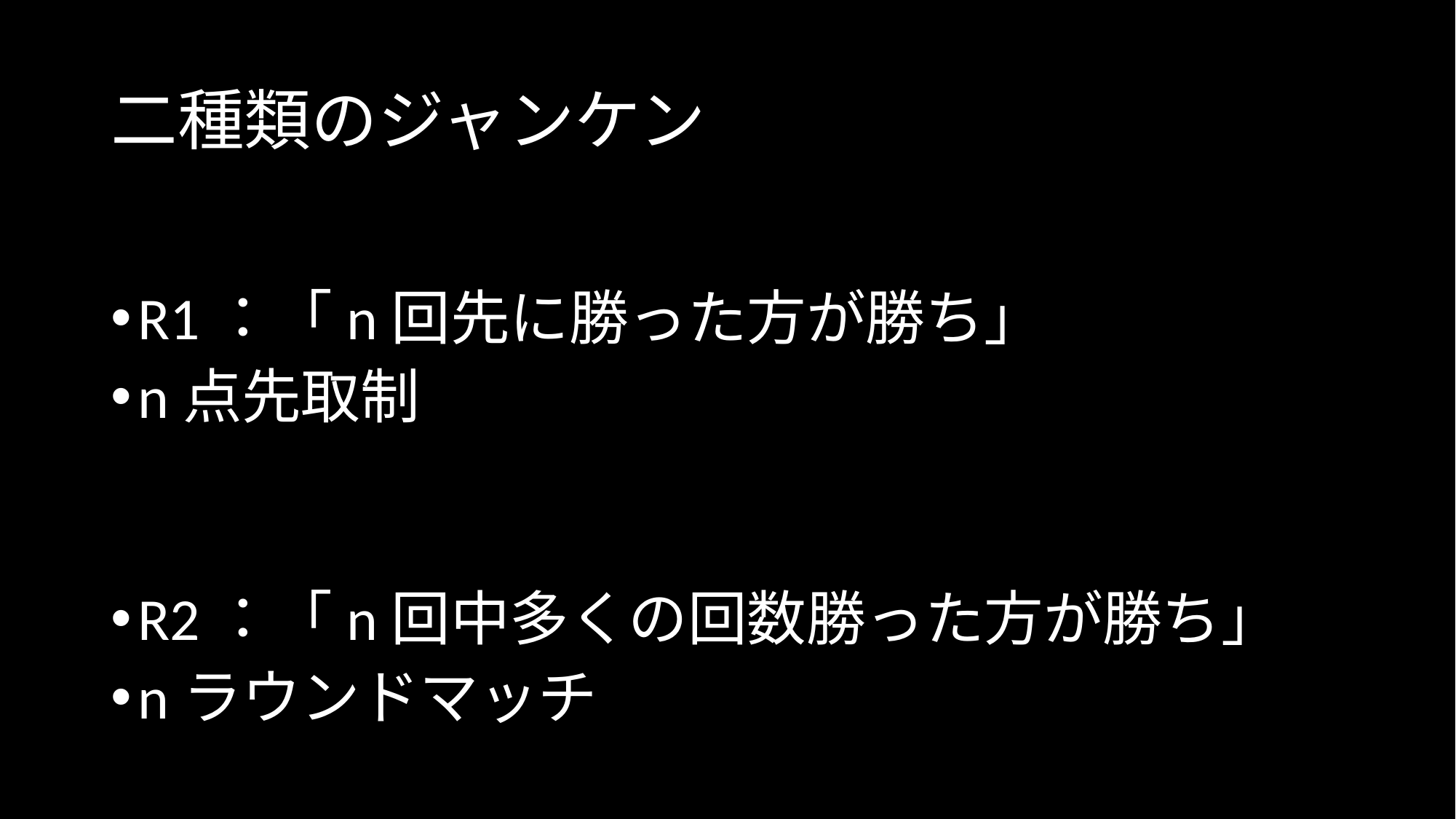

# 二種類のジャンケン

R1：「n回先に勝った方が勝ち」
n点先取制

R2：「n回中多くの回数勝った方が勝ち」
nラウンドマッチ